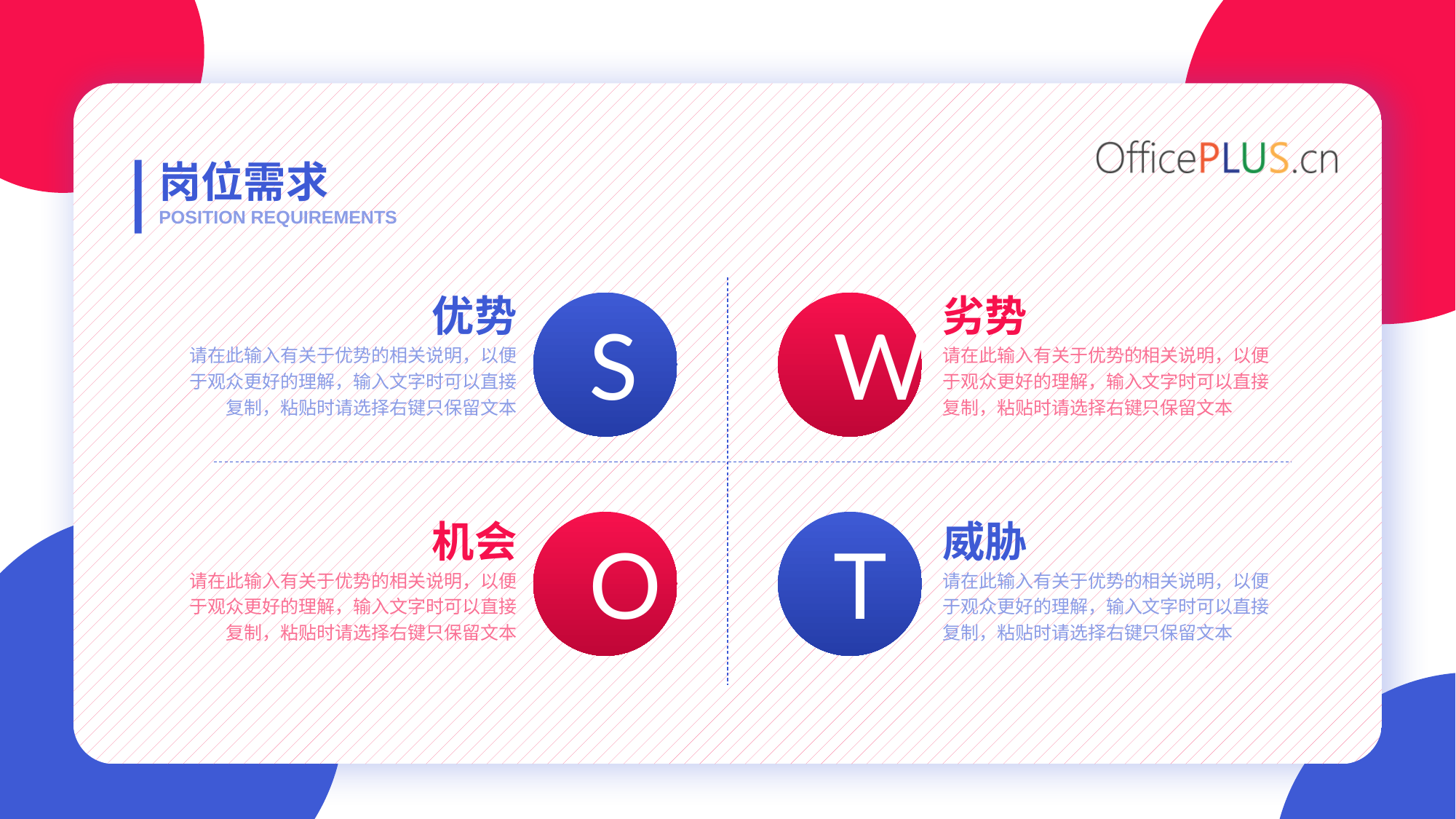

岗位需求

POSITION REQUIREMENTS
优势
劣势

S

W
请在此输入有关于优势的相关说明，以便于观众更好的理解，输入文字时可以直接复制，粘贴时请选择右键只保留文本
请在此输入有关于优势的相关说明，以便于观众更好的理解，输入文字时可以直接复制，粘贴时请选择右键只保留文本
机会
威胁

O

T
请在此输入有关于优势的相关说明，以便于观众更好的理解，输入文字时可以直接复制，粘贴时请选择右键只保留文本
请在此输入有关于优势的相关说明，以便于观众更好的理解，输入文字时可以直接复制，粘贴时请选择右键只保留文本